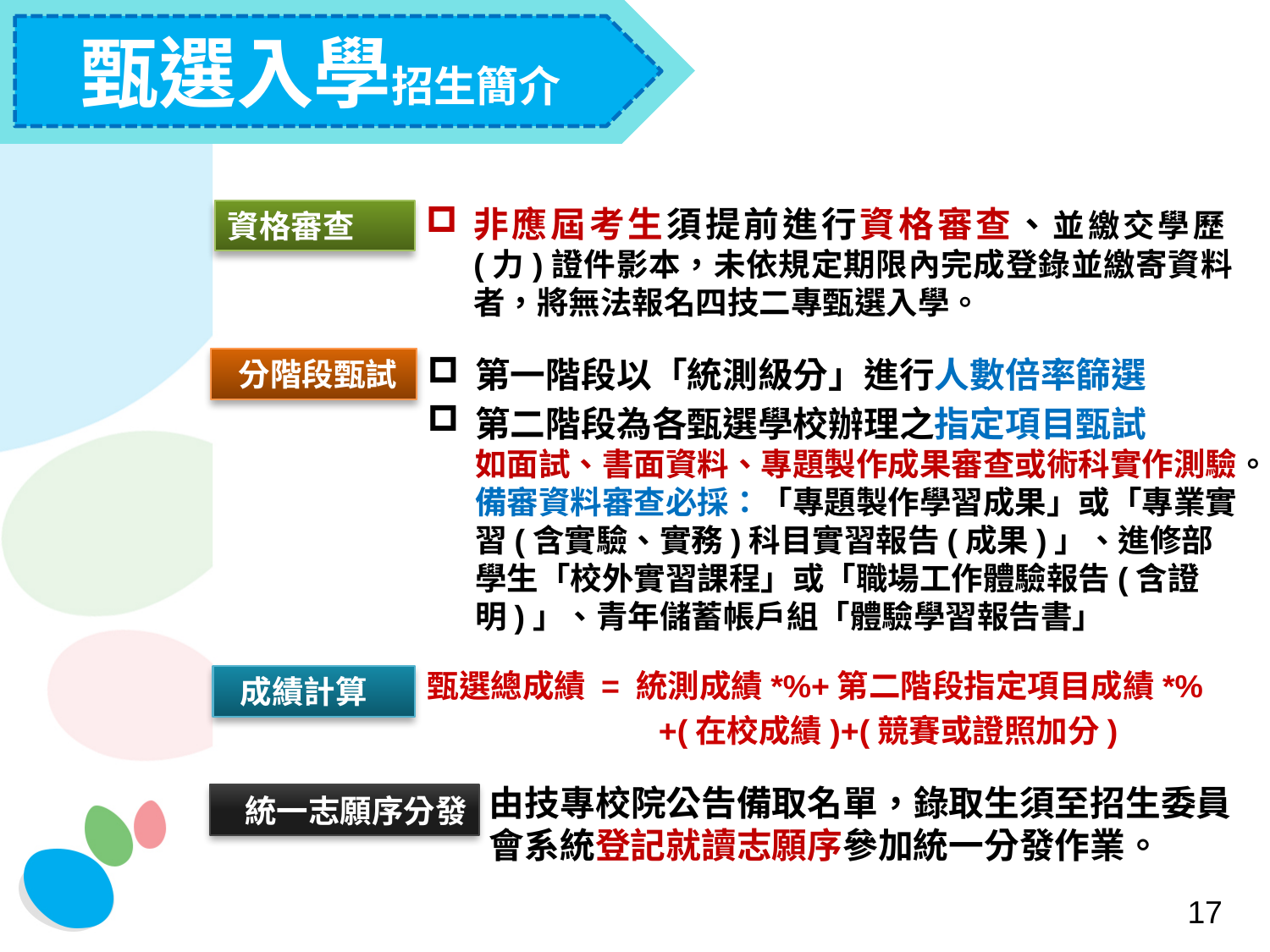

甄選入學招生簡介
非應屆考生須提前進行資格審查、並繳交學歷(力)證件影本，未依規定期限內完成登錄並繳寄資料者，將無法報名四技二專甄選入學。
資格審查
第一階段以「統測級分」進行人數倍率篩選
第二階段為各甄選學校辦理之指定項目甄試
如面試、書面資料、專題製作成果審查或術科實作測驗。備審資料審查必採：「專題製作學習成果」或「專業實習(含實驗、實務)科目實習報告(成果)」、進修部學生「校外實習課程」或「職場工作體驗報告(含證明)」、青年儲蓄帳戶組「體驗學習報告書」
甄選總成績 = 統測成績*%+第二階段指定項目成績*%
                          +(在校成績)+(競賽或證照加分)

由技專校院公告備取名單，錄取生須至招生委員會系統登記就讀志願序參加統一分發作業。

 分階段甄試
 成績計算
  統一志願序分發